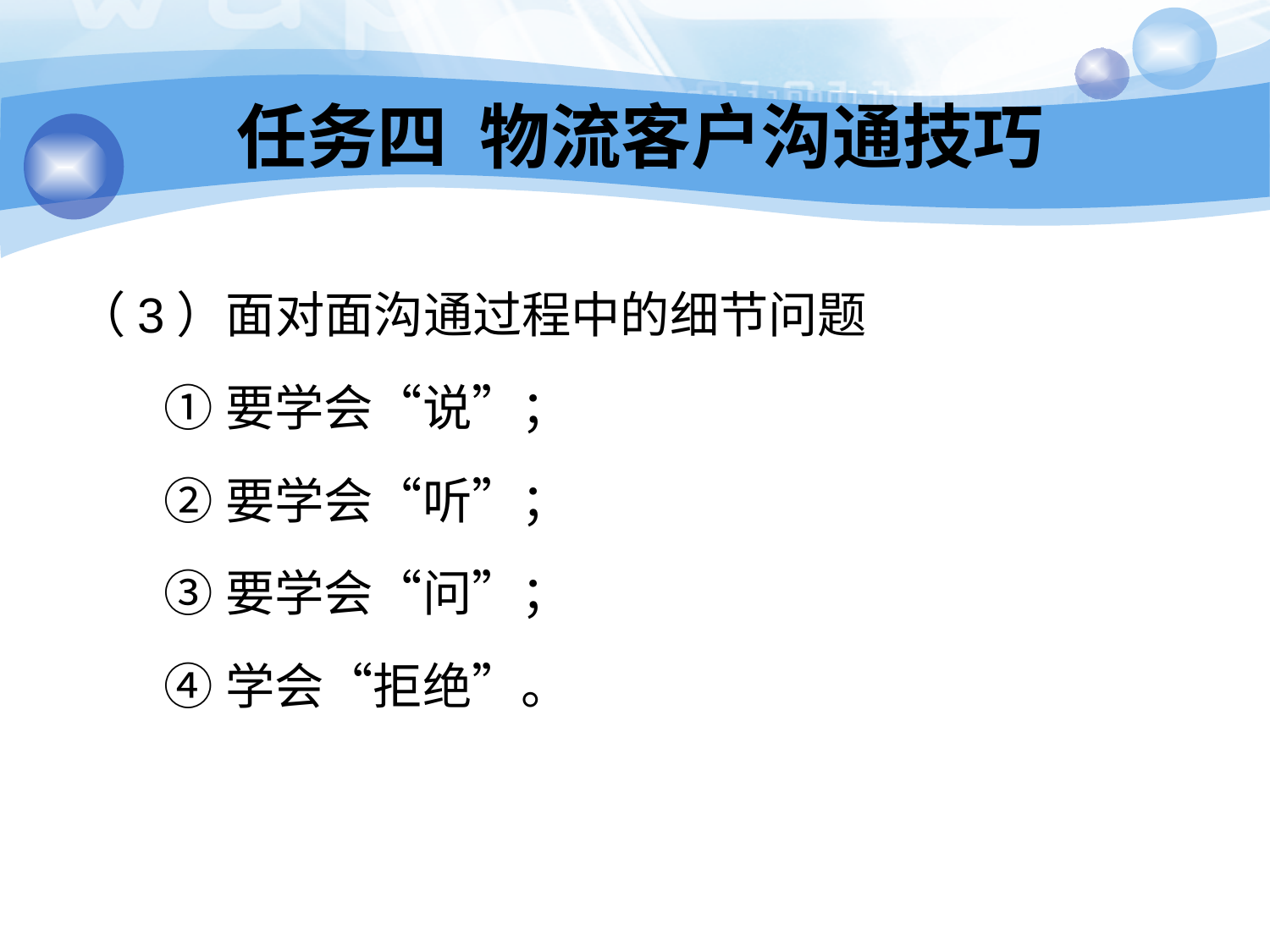

# 任务四  物流客户沟通技巧
（3）面对面沟通过程中的细节问题
        ①要学会“说”；
        ②要学会“听”；
        ③要学会“问”；
        ④学会“拒绝”。